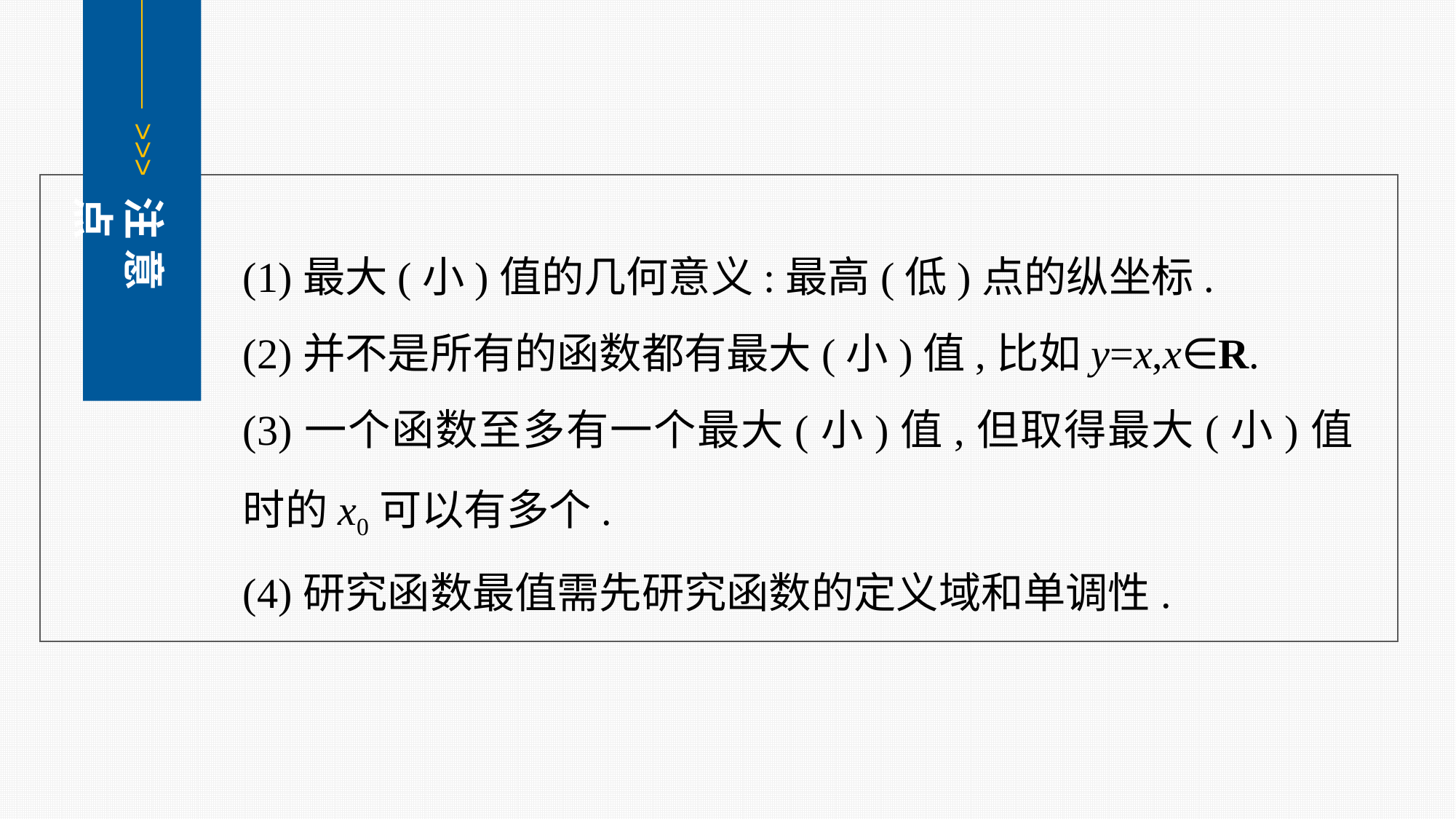

<<<
注 意 点

(1)最大(小)值的几何意义:最高(低)点的纵坐标.
(2)并不是所有的函数都有最大(小)值,比如y=x,x∈R.
(3)一个函数至多有一个最大(小)值,但取得最大(小)值时的x0可以有多个.
(4)研究函数最值需先研究函数的定义域和单调性.